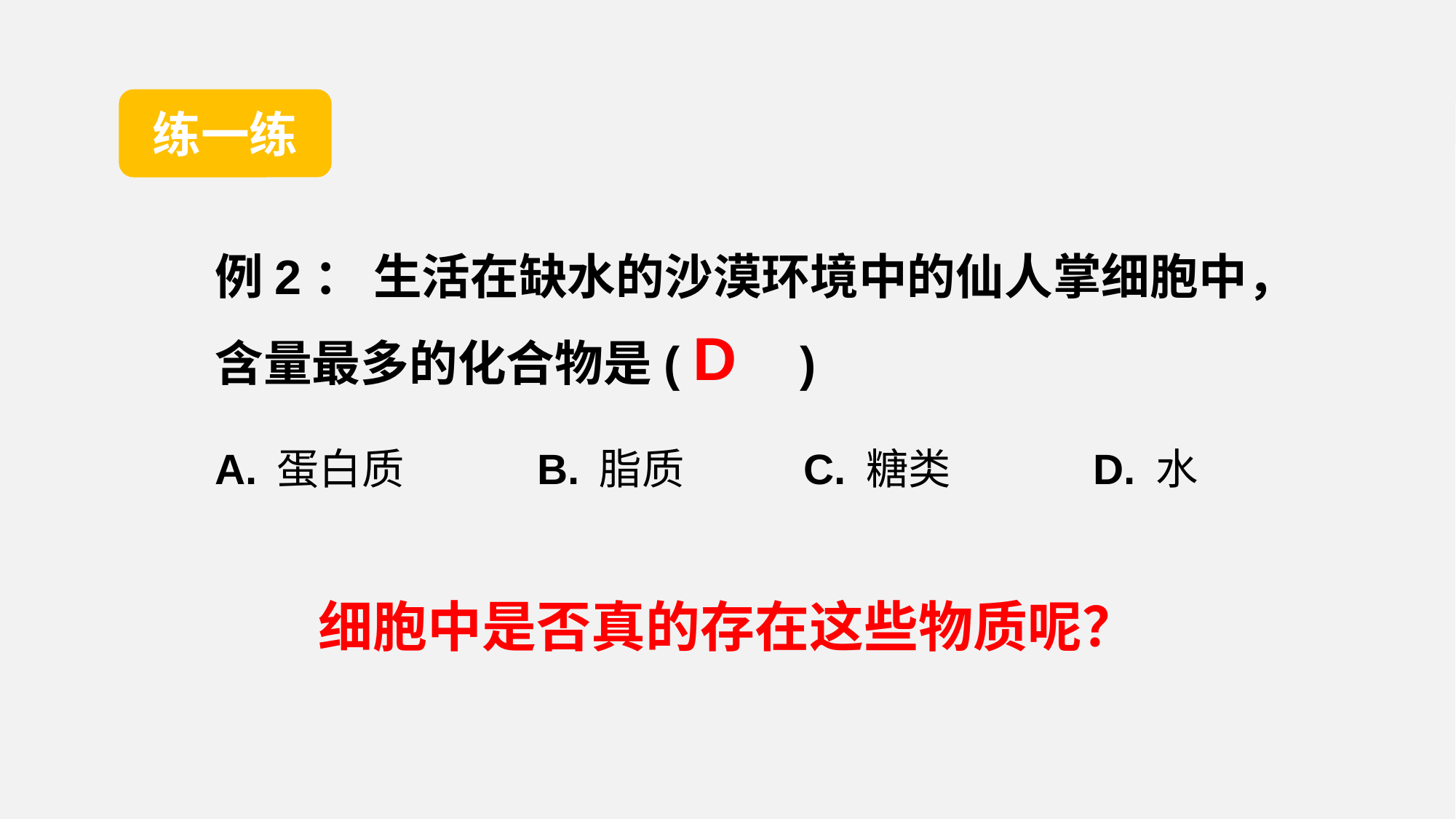

练一练
例2： 生活在缺水的沙漠环境中的仙人掌细胞中，含量最多的化合物是(　　)

A. 蛋白质             B. 脂质                                          C. 糖类              D. 水
D
细胞中是否真的存在这些物质呢？